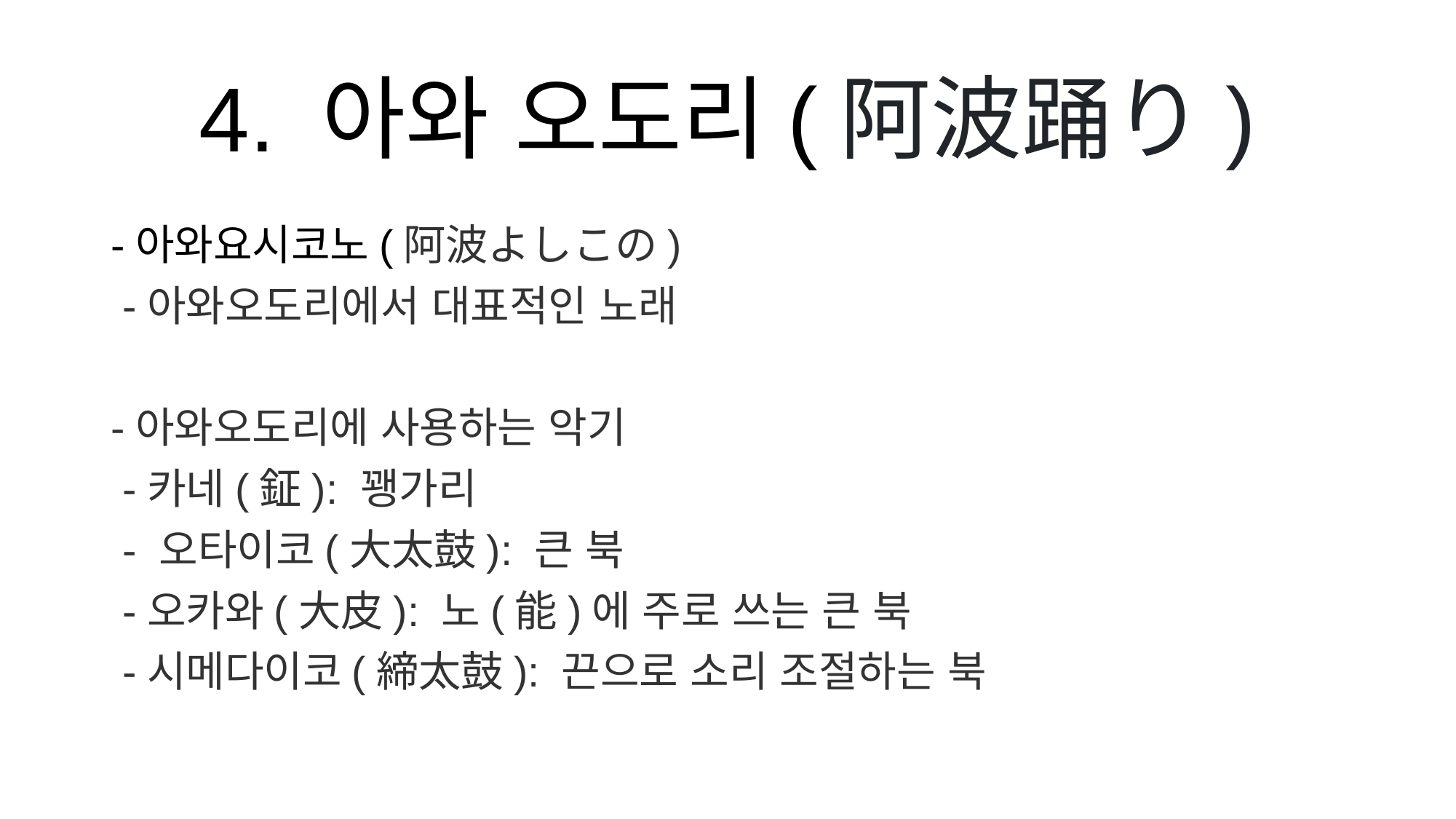

# 4. 아와 오도리(阿波踊り)
-아와요시코노(阿波よしこの)
 -아와오도리에서 대표적인 노래

-아와오도리에 사용하는 악기
 -카네(鉦): 꽹가리
 - 오타이코(大太鼓): 큰 북
 -오카와(大皮): 노(能)에 주로 쓰는 큰 북
 -시메다이코(締太鼓): 끈으로 소리 조절하는 북